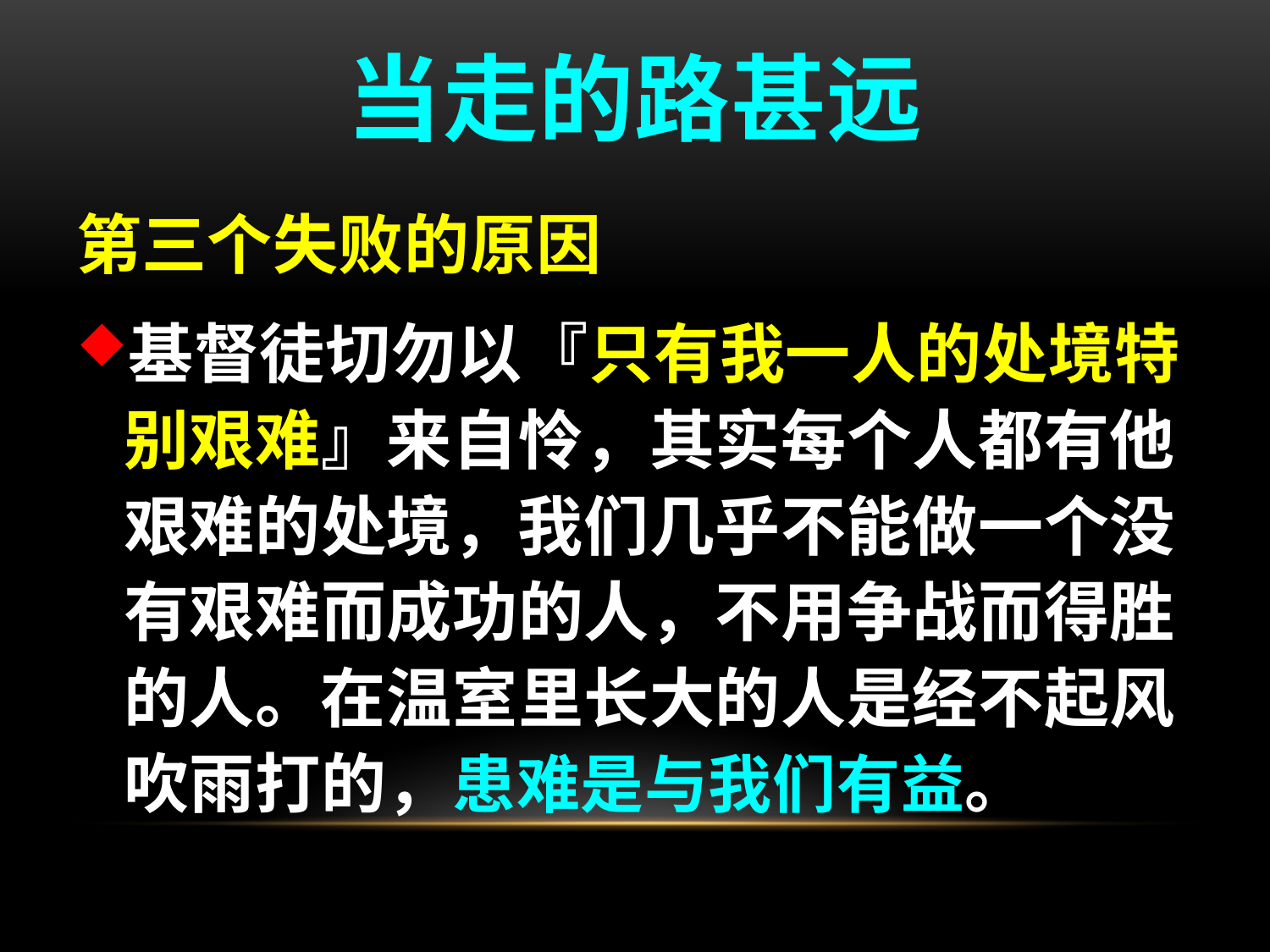

# 当走的路甚远
第三个失败的原因
基督徒切勿以『只有我一人的处境特别艰难』来自怜，其实每个人都有他艰难的处境，我们几乎不能做一个没有艰难而成功的人，不用争战而得胜的人。在温室里长大的人是经不起风吹雨打的，患难是与我们有益。